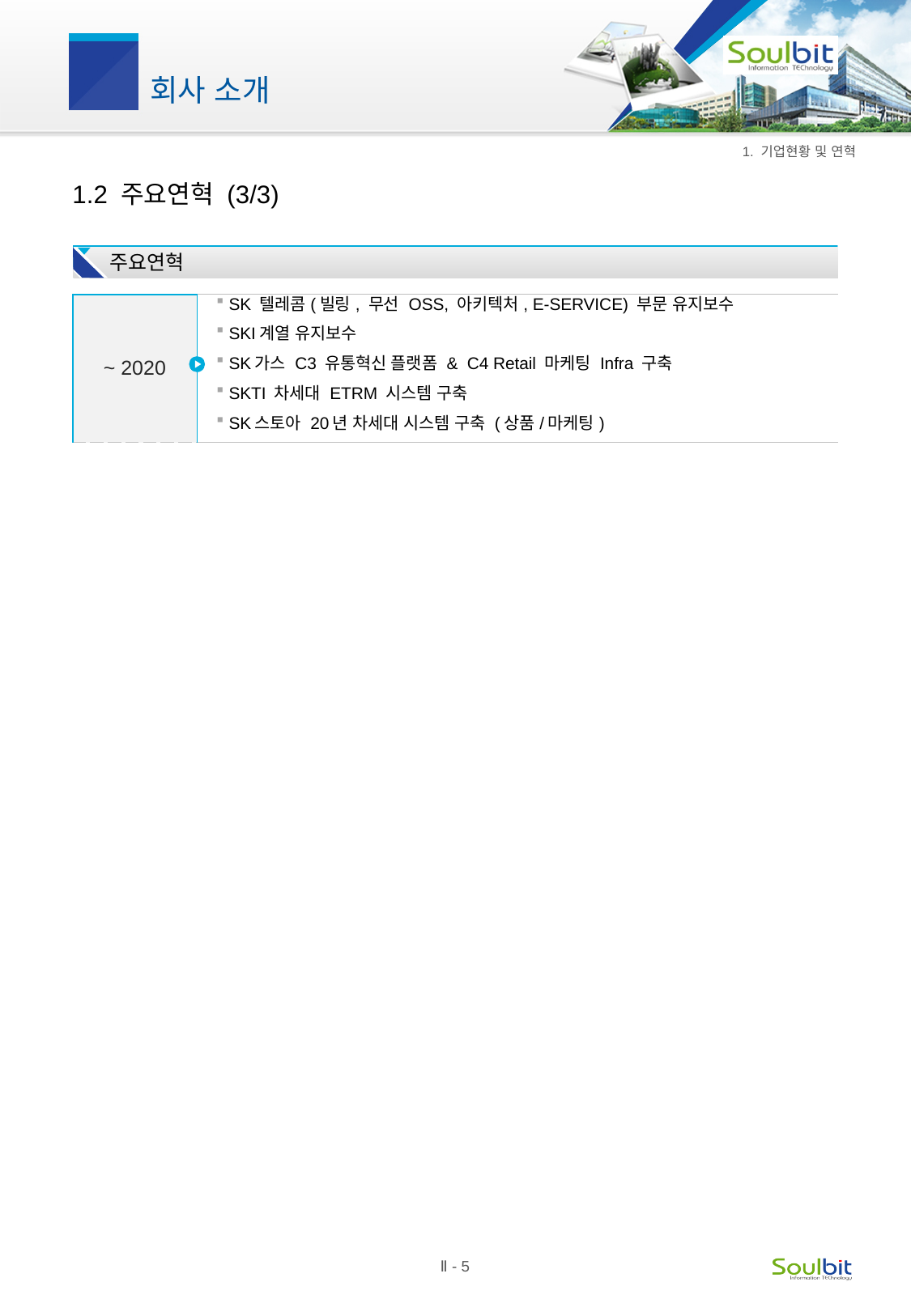

1. 기업현황 및 연혁
# 1.2 주요연혁 (3/3)

주요연혁
| ~ 2020 | SK 텔레콤(빌링, 무선 OSS, 아키텍처, E-SERVICE) 부문 유지보수 SKI계열 유지보수 SK가스 C3 유통혁신 플랫폼 & C4 Retail 마케팅 Infra 구축 SKTI 차세대 ETRM 시스템 구축 SK스토아 20년 차세대 시스템 구축 (상품/마케팅) |
| --- | --- |